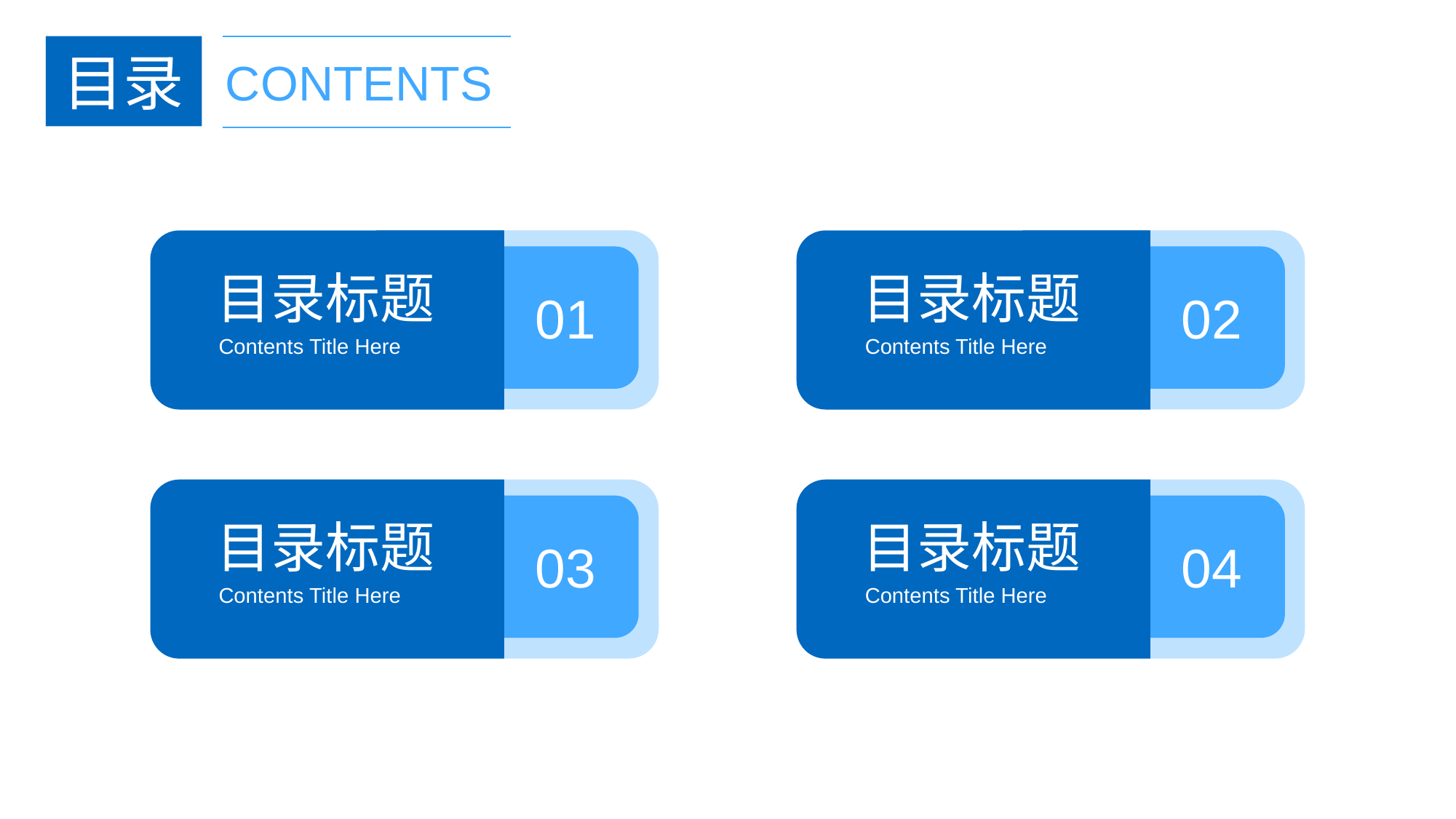

目录
CONTENTS

目录标题
01
Contents Title Here

目录标题
02
Contents Title Here

目录标题
03
Contents Title Here

目录标题
04
Contents Title Here